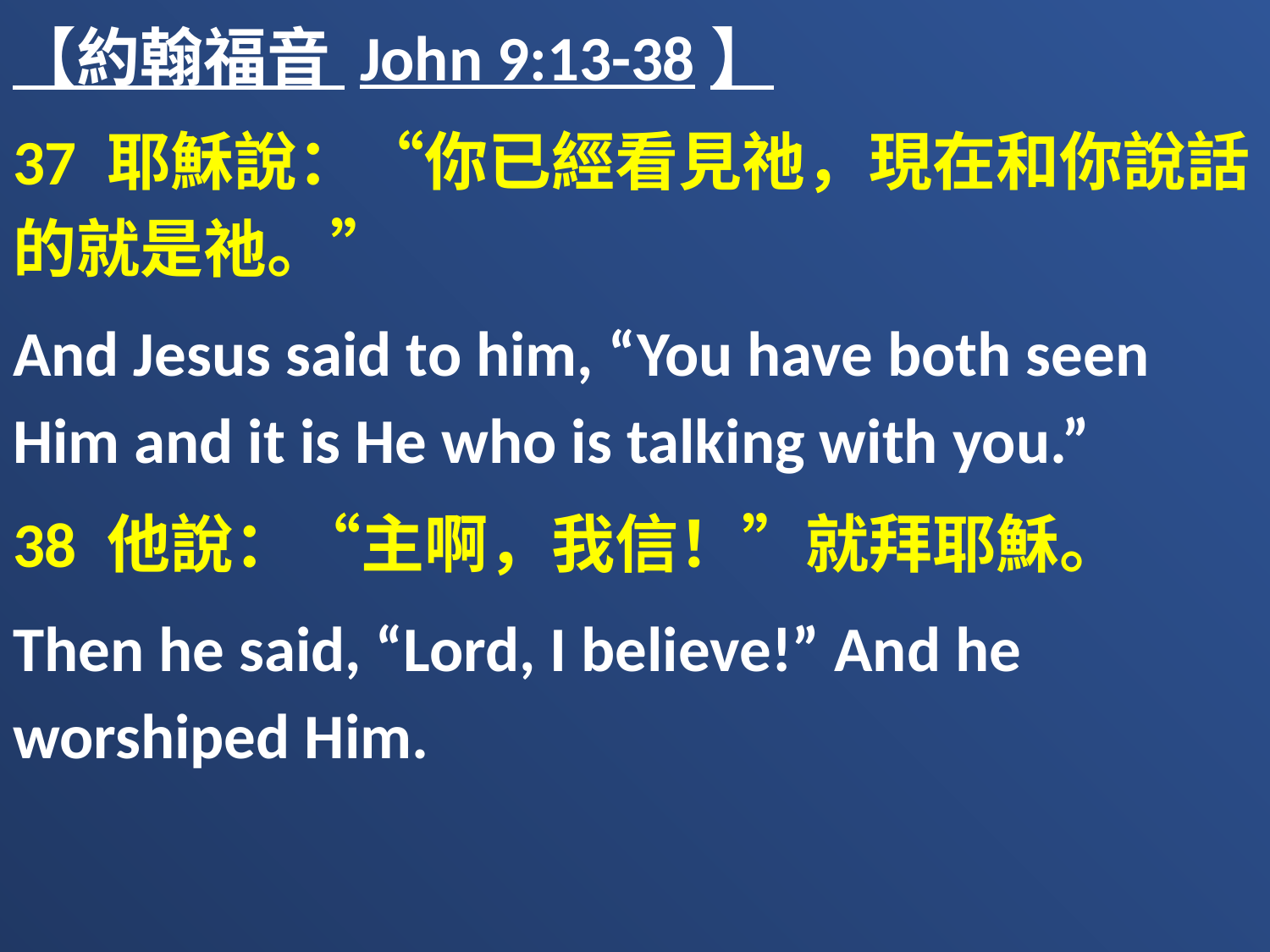

【約翰福音 John 9:13-38】
37 耶穌說：“你已經看見祂，現在和你說話的就是祂。”
And Jesus said to him, “You have both seen Him and it is He who is talking with you.”
38 他說：“主啊，我信！”就拜耶穌。
Then he said, “Lord, I believe!” And he worshiped Him.